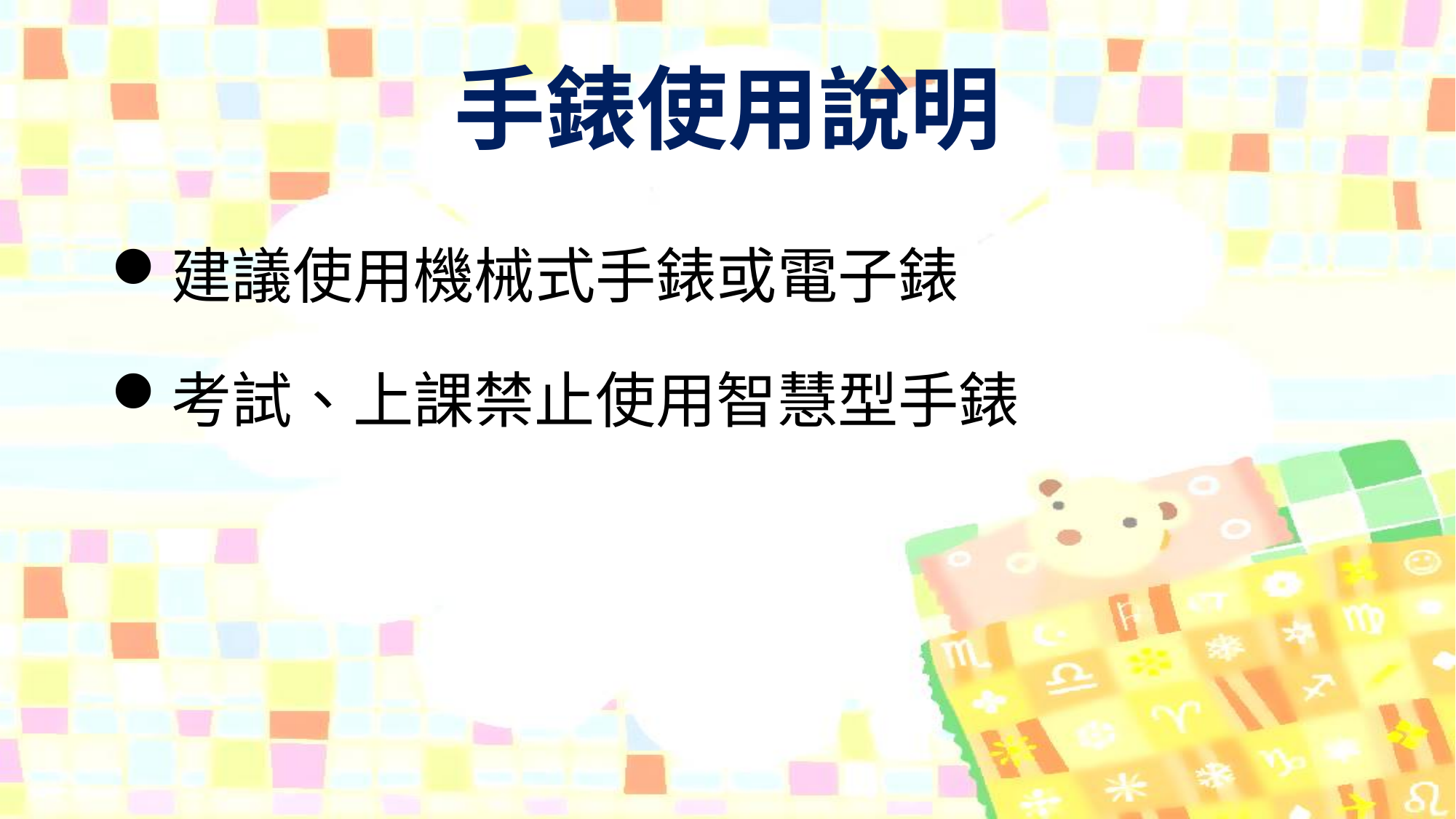

# 手錶使用說明
建議使用機械式手錶或電子錶
考試、上課禁止使用智慧型手錶